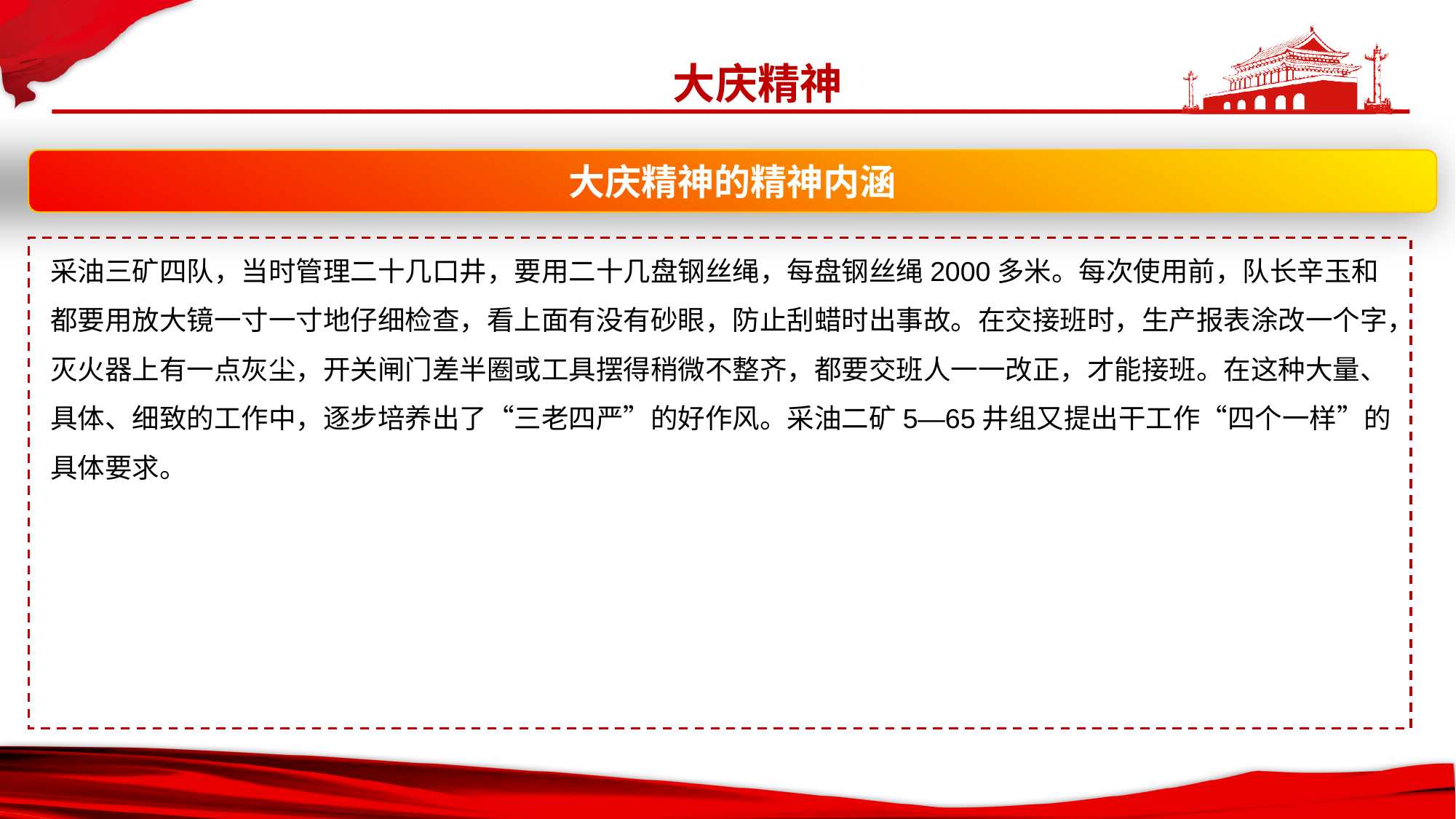

大庆精神
大庆精神的精神内涵
采油三矿四队，当时管理二十几口井，要用二十几盘钢丝绳，每盘钢丝绳2000多米。每次使用前，队长辛玉和都要用放大镜一寸一寸地仔细检查，看上面有没有砂眼，防止刮蜡时出事故。在交接班时，生产报表涂改一个字，灭火器上有一点灰尘，开关闸门差半圈或工具摆得稍微不整齐，都要交班人一一改正，才能接班。在这种大量、具体、细致的工作中，逐步培养出了“三老四严”的好作风。采油二矿5—65井组又提出干工作“四个一样”的具体要求。